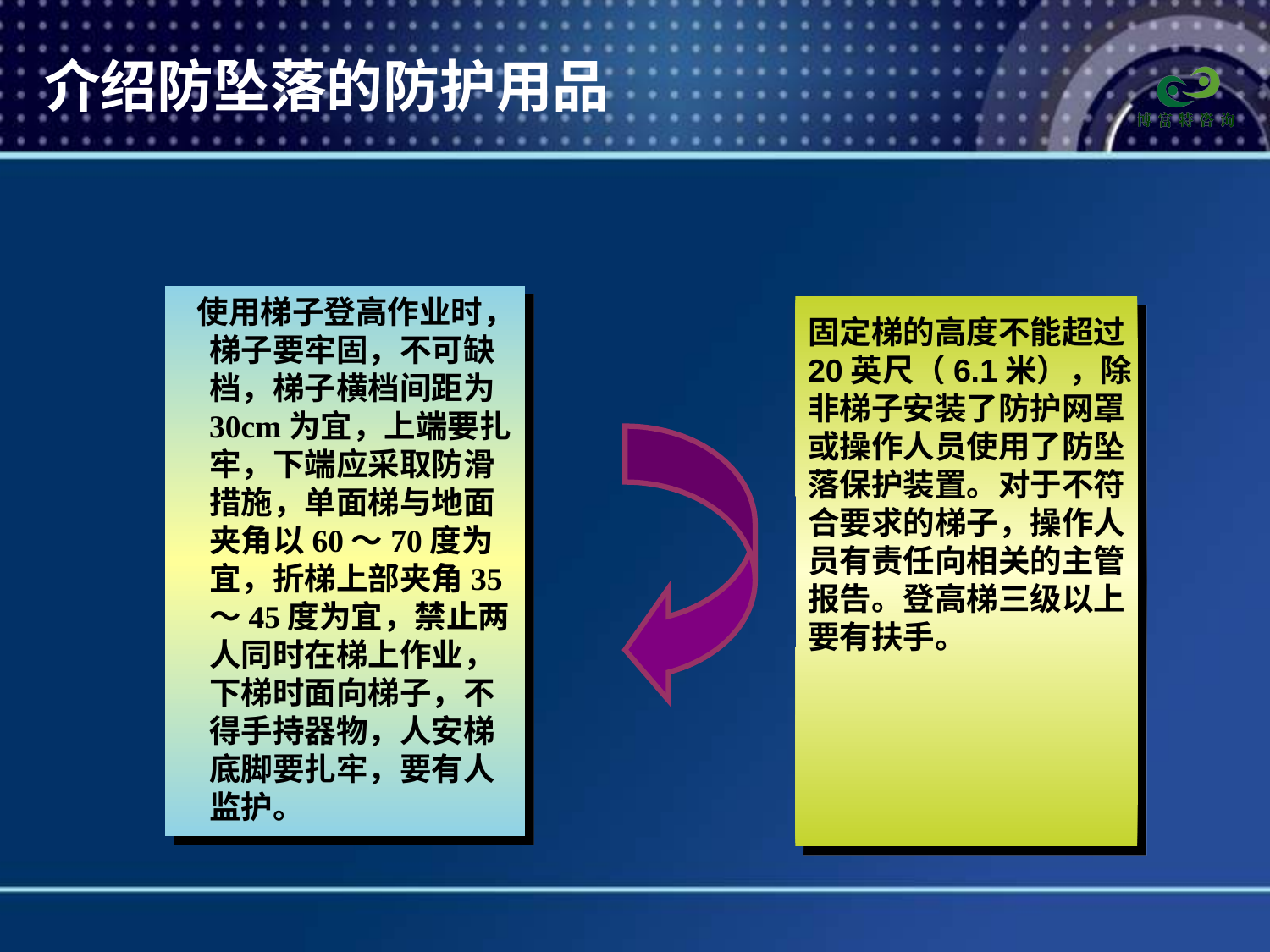

# 介绍防坠落的防护用品

  使用梯子登高作业时，梯子要牢固，不可缺档，梯子横档间距为30cm为宜，上端要扎牢，下端应采取防滑措施，单面梯与地面夹角以60～70度为宜，折梯上部夹角35～45度为宜，禁止两人同时在梯上作业，下梯时面向梯子，不得手持器物，人安梯底脚要扎牢，要有人监护。

固定梯的高度不能超过20英尺（6.1米），除非梯子安装了防护网罩或操作人员使用了防坠落保护装置。对于不符合要求的梯子，操作人员有责任向相关的主管报告。登高梯三级以上要有扶手。